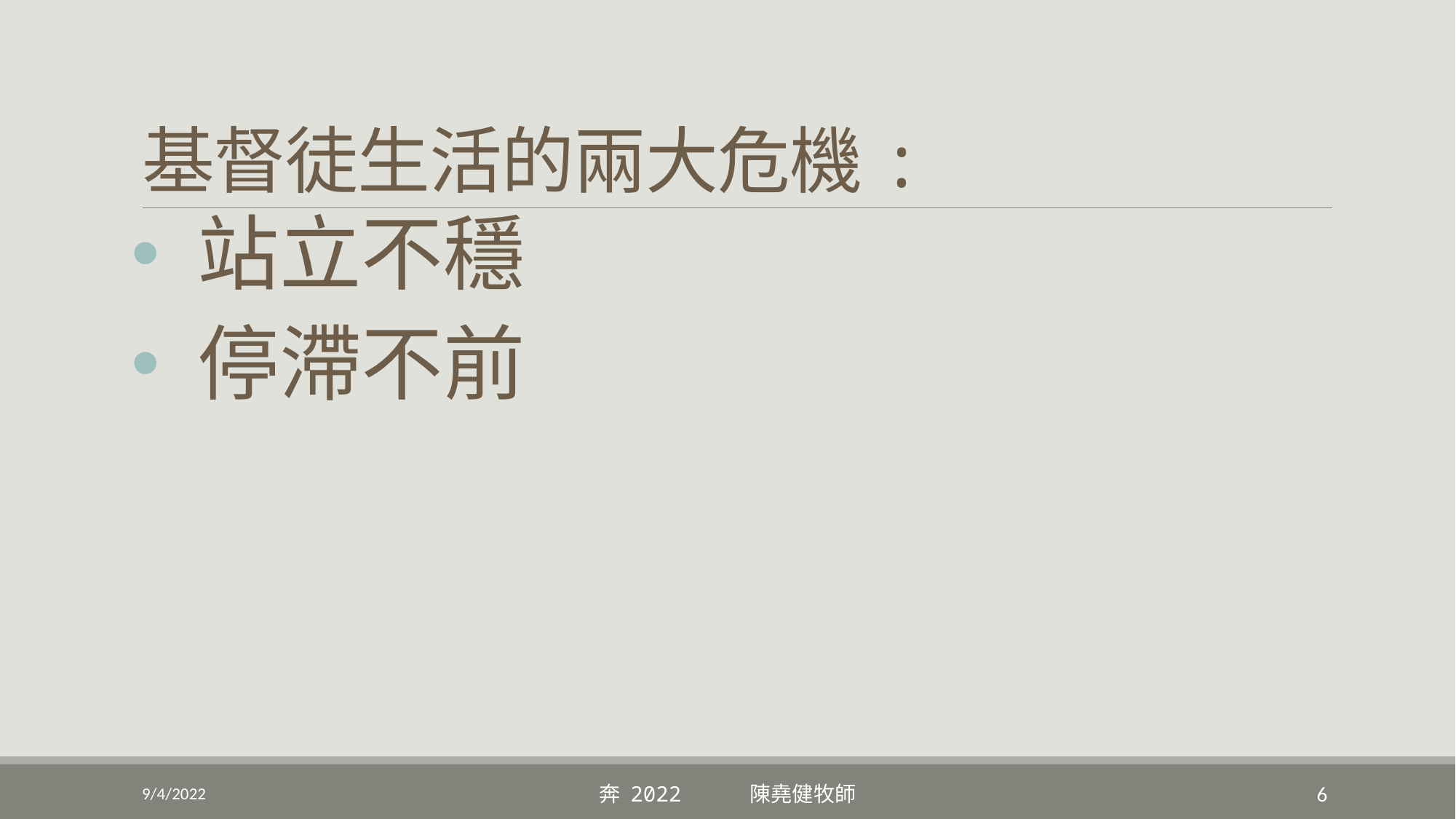

# 基督徒生活的兩大危機:
 站立不穩
 停滯不前
9/4/2022
奔 2022     陳堯健牧師
6